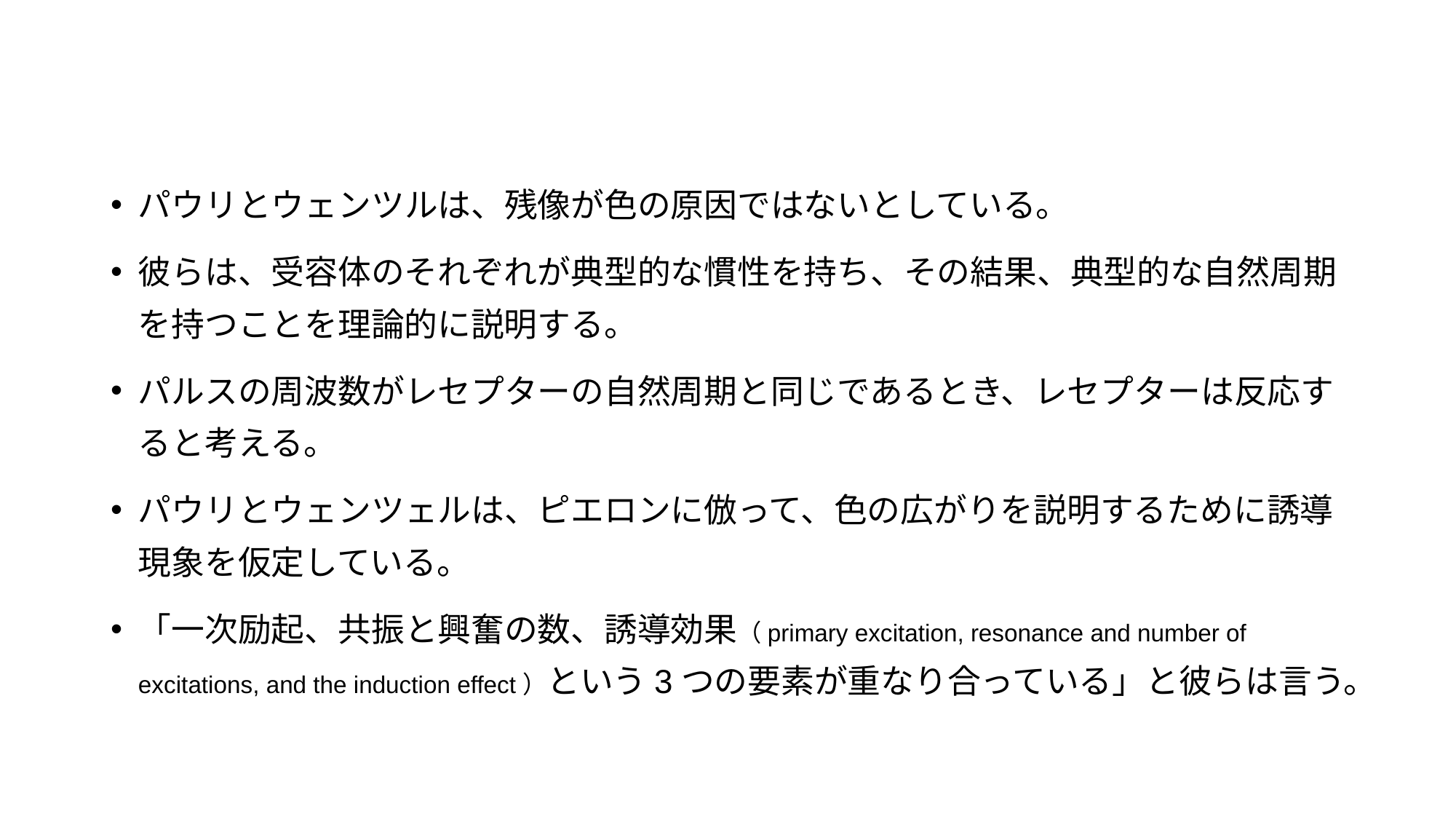

パウリとウェンツルは、残像が色の原因ではないとしている。
彼らは、受容体のそれぞれが典型的な慣性を持ち、その結果、典型的な自然周期を持つことを理論的に説明する。
パルスの周波数がレセプターの自然周期と同じであるとき、レセプターは反応すると考える。
パウリとウェンツェルは、ピエロンに倣って、色の広がりを説明するために誘導現象を仮定している。
「一次励起、共振と興奮の数、誘導効果（primary excitation, resonance and number of excitations, and the induction effect）という3つの要素が重なり合っている」と彼らは言う。